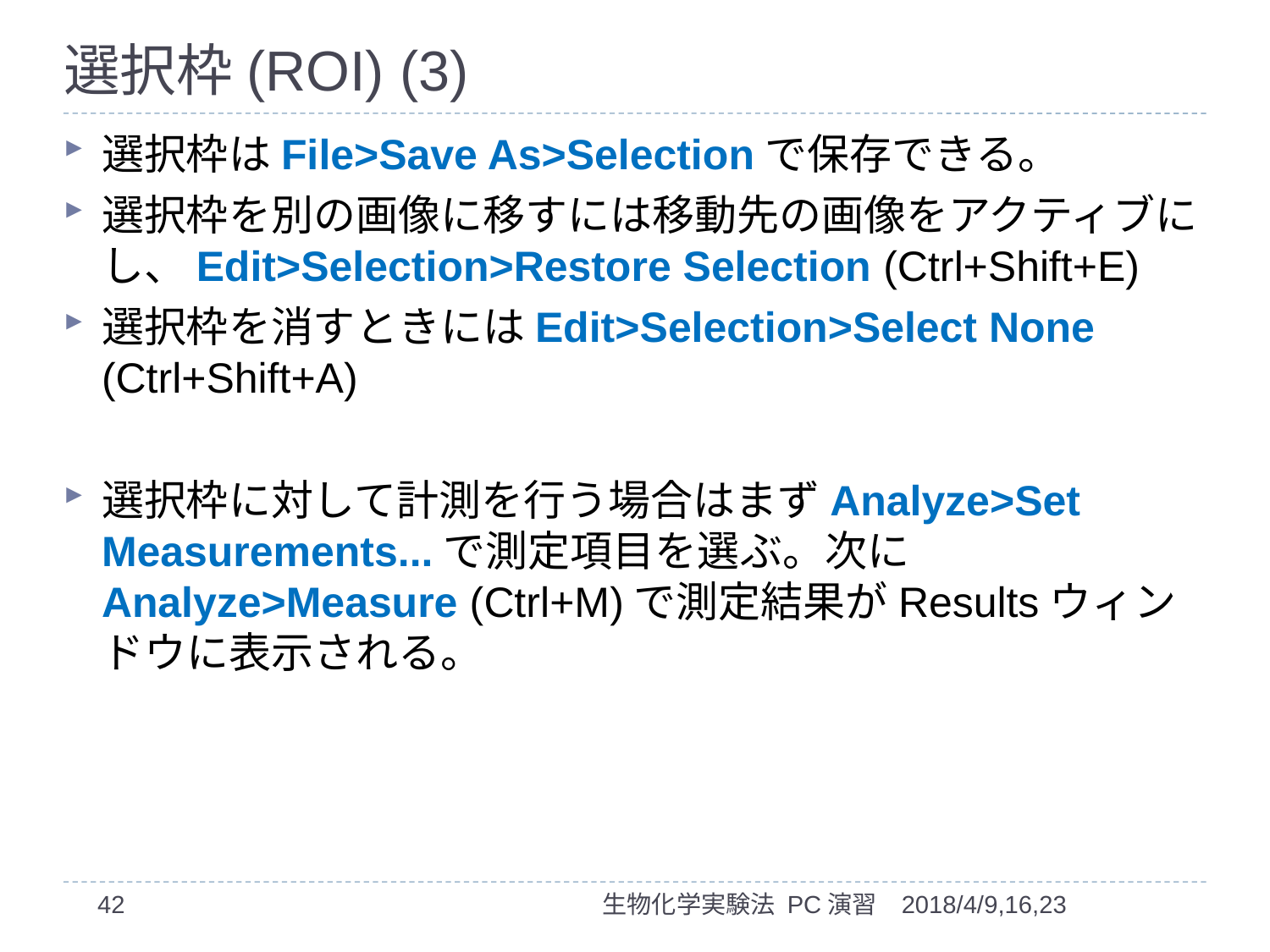

# 選択枠(ROI) (3)
選択枠はFile>Save As>Selectionで保存できる。
選択枠を別の画像に移すには移動先の画像をアクティブにし、Edit>Selection>Restore Selection (Ctrl+Shift+E)
選択枠を消すときにはEdit>Selection>Select None (Ctrl+Shift+A)

選択枠に対して計測を行う場合はまずAnalyze>Set Measurements...で測定項目を選ぶ。次にAnalyze>Measure (Ctrl+M)で測定結果がResultsウィンドウに表示される。
42
生物化学実験法 PC演習
2018/4/9,16,23